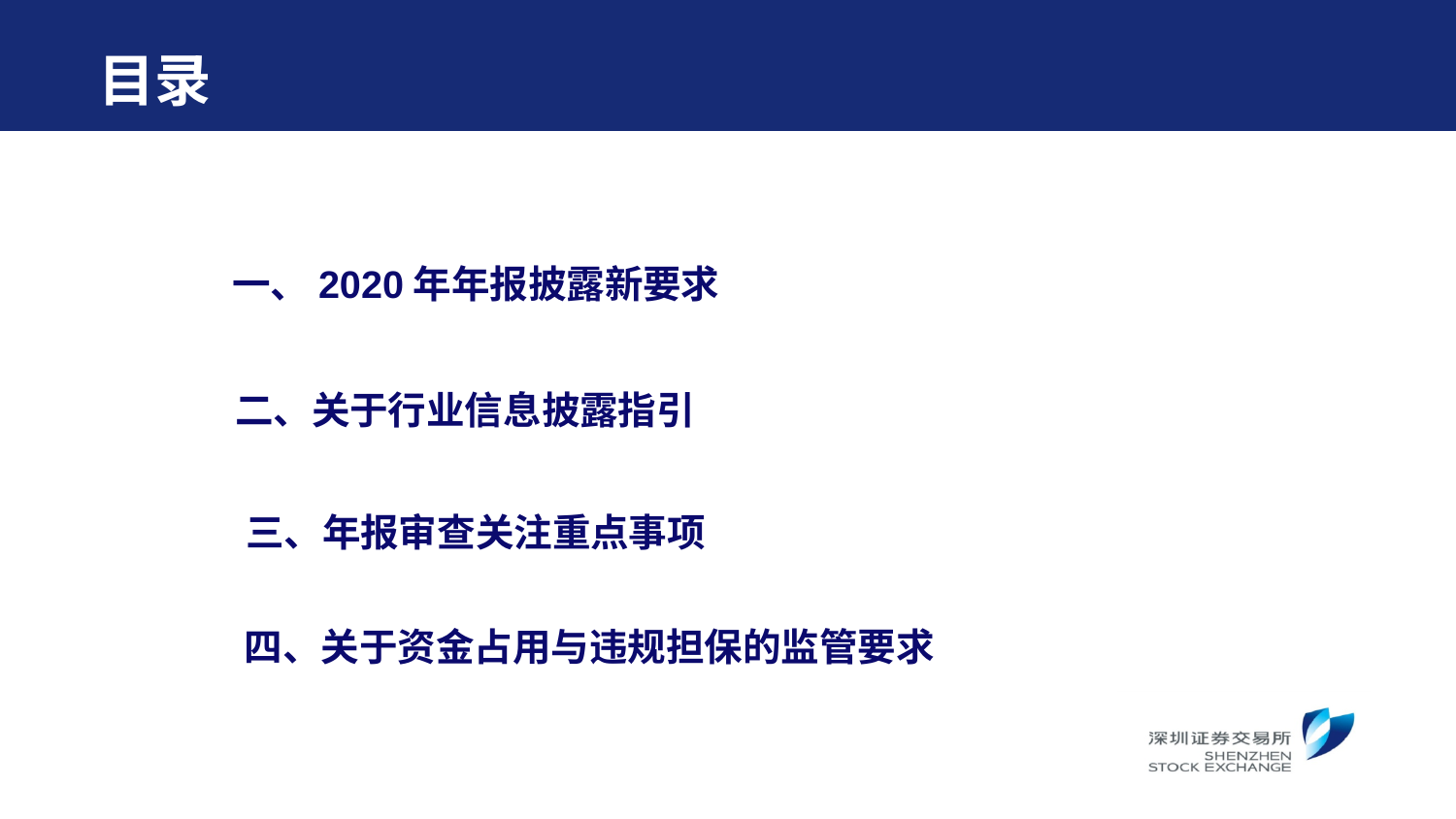

目录
一、2020年年报披露新要求
二、关于行业信息披露指引
 三、年报审查关注重点事项

 四、关于资金占用与违规担保的监管要求